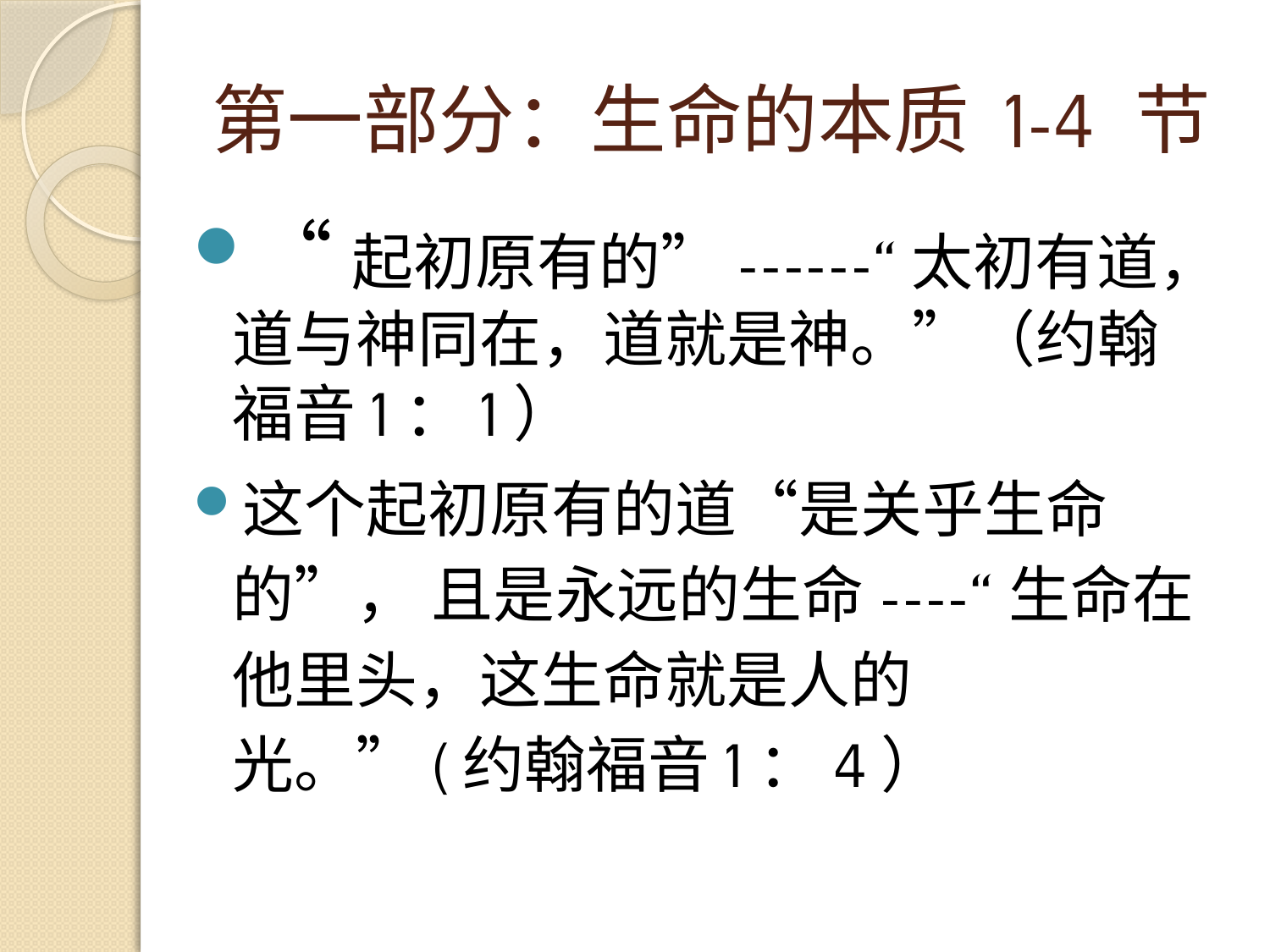

# 第一部分：生命的本质 1-4 节
“起初原有的”------“太初有道，道与神同在，道就是神。”（约翰福音1：1）
这个起初原有的道“是关乎生命的”， 且是永远的生命----“生命在他里头，这生命就是人的光。”(约翰福音1：4）